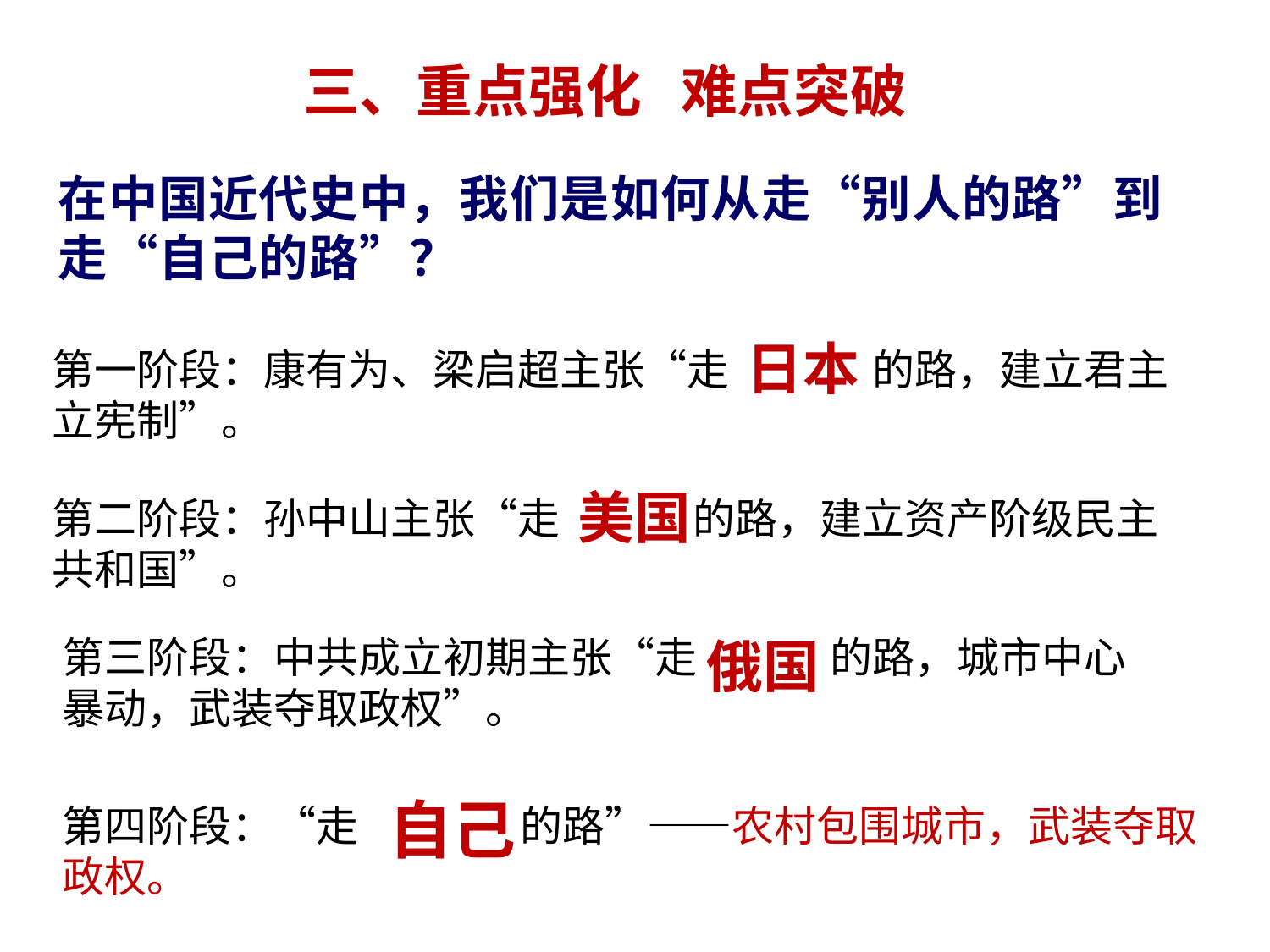

三、重点强化   难点突破
在中国近代史中，我们是如何从走“别人的路”到走“自己的路”？

日本
第一阶段：康有为、梁启超主张“走               的路，建立君主立宪制”。
美国
第二阶段：孙中山主张“走              的路，建立资产阶级民主共和国”。
第三阶段：中共成立初期主张“走              的路，城市中心暴动，武装夺取政权”。
俄国
自己
第四阶段：“走                 的路”——农村包围城市，武装夺取
政权。